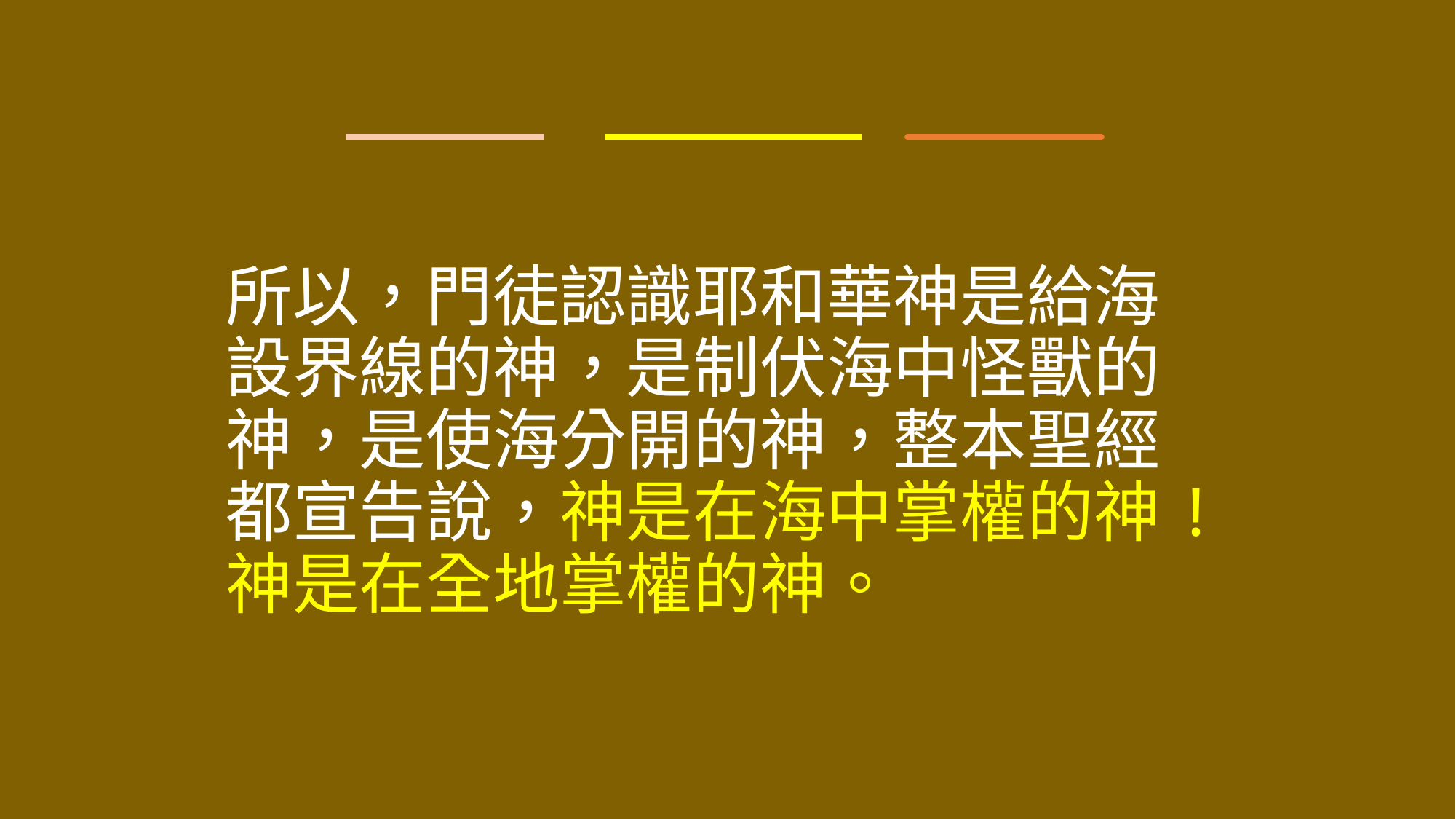

所以，門徒認識耶和華神是給海設界線的神，是制伏海中怪獸的神，是使海分開的神，整本聖經都宣告說，神是在海中掌權的神!神是在全地掌權的神。